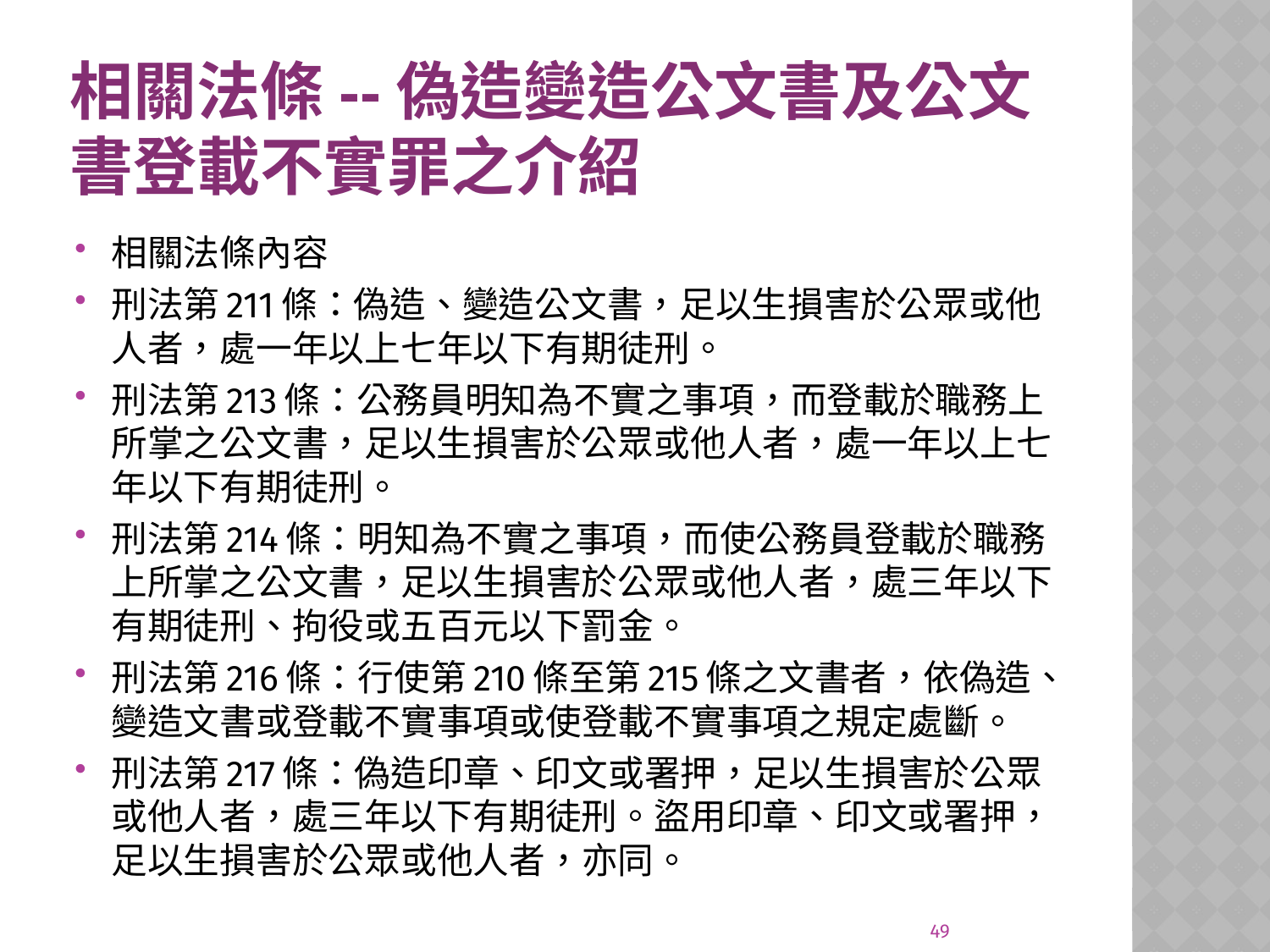

# 相關法條--偽造變造公文書及公文書登載不實罪之介紹
相關法條內容
刑法第211條：偽造、變造公文書，足以生損害於公眾或他人者，處一年以上七年以下有期徒刑。
刑法第213條：公務員明知為不實之事項，而登載於職務上所掌之公文書，足以生損害於公眾或他人者，處一年以上七年以下有期徒刑。
刑法第214條：明知為不實之事項，而使公務員登載於職務上所掌之公文書，足以生損害於公眾或他人者，處三年以下有期徒刑、拘役或五百元以下罰金。
刑法第216條：行使第210條至第215條之文書者，依偽造、變造文書或登載不實事項或使登載不實事項之規定處斷。
刑法第217條：偽造印章、印文或署押，足以生損害於公眾或他人者，處三年以下有期徒刑。盜用印章、印文或署押，足以生損害於公眾或他人者，亦同。

49